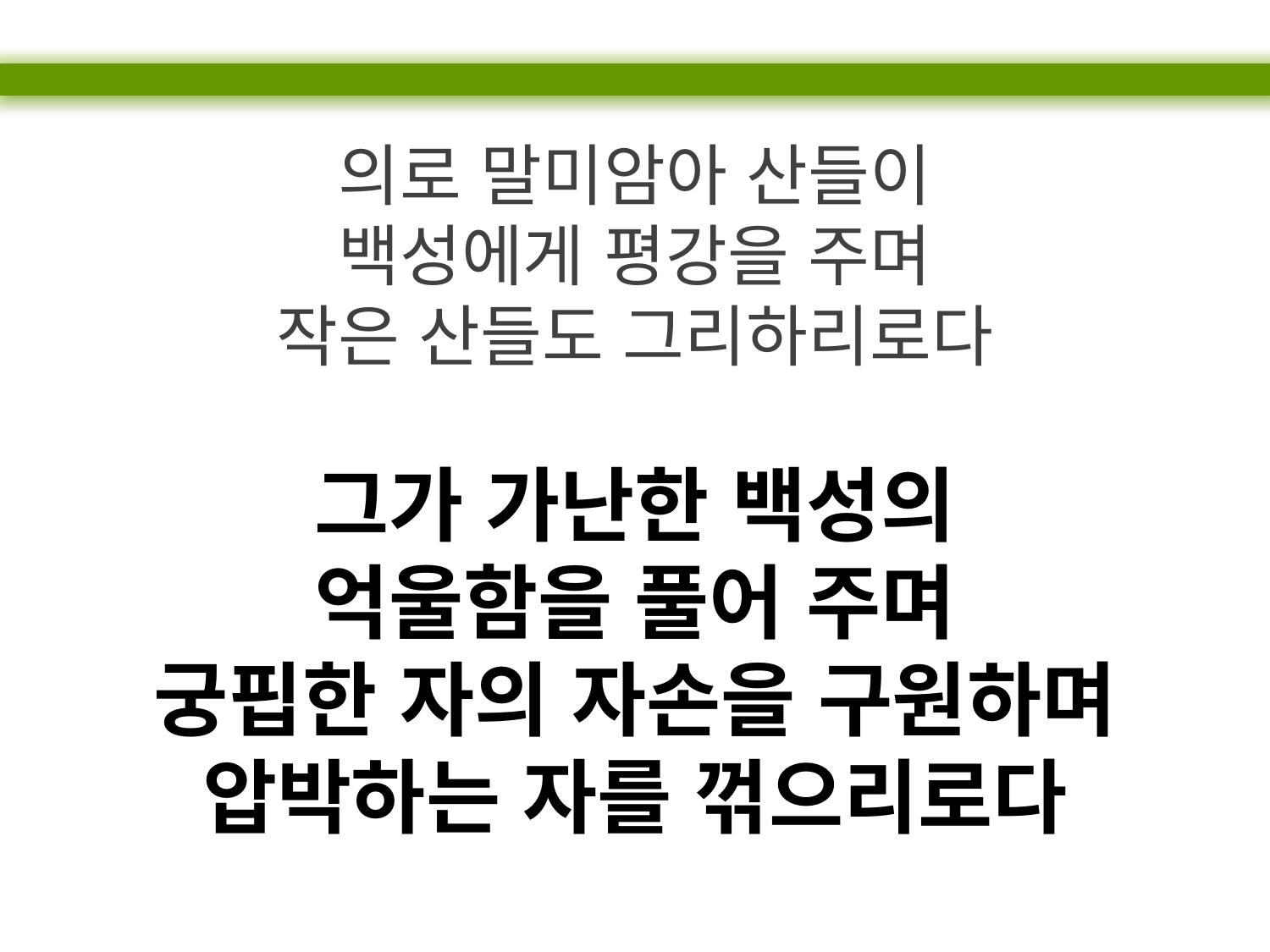

의로 말미암아 산들이
백성에게 평강을 주며
작은 산들도 그리하리로다
그가 가난한 백성의
억울함을 풀어 주며
궁핍한 자의 자손을 구원하며
압박하는 자를 꺾으리로다